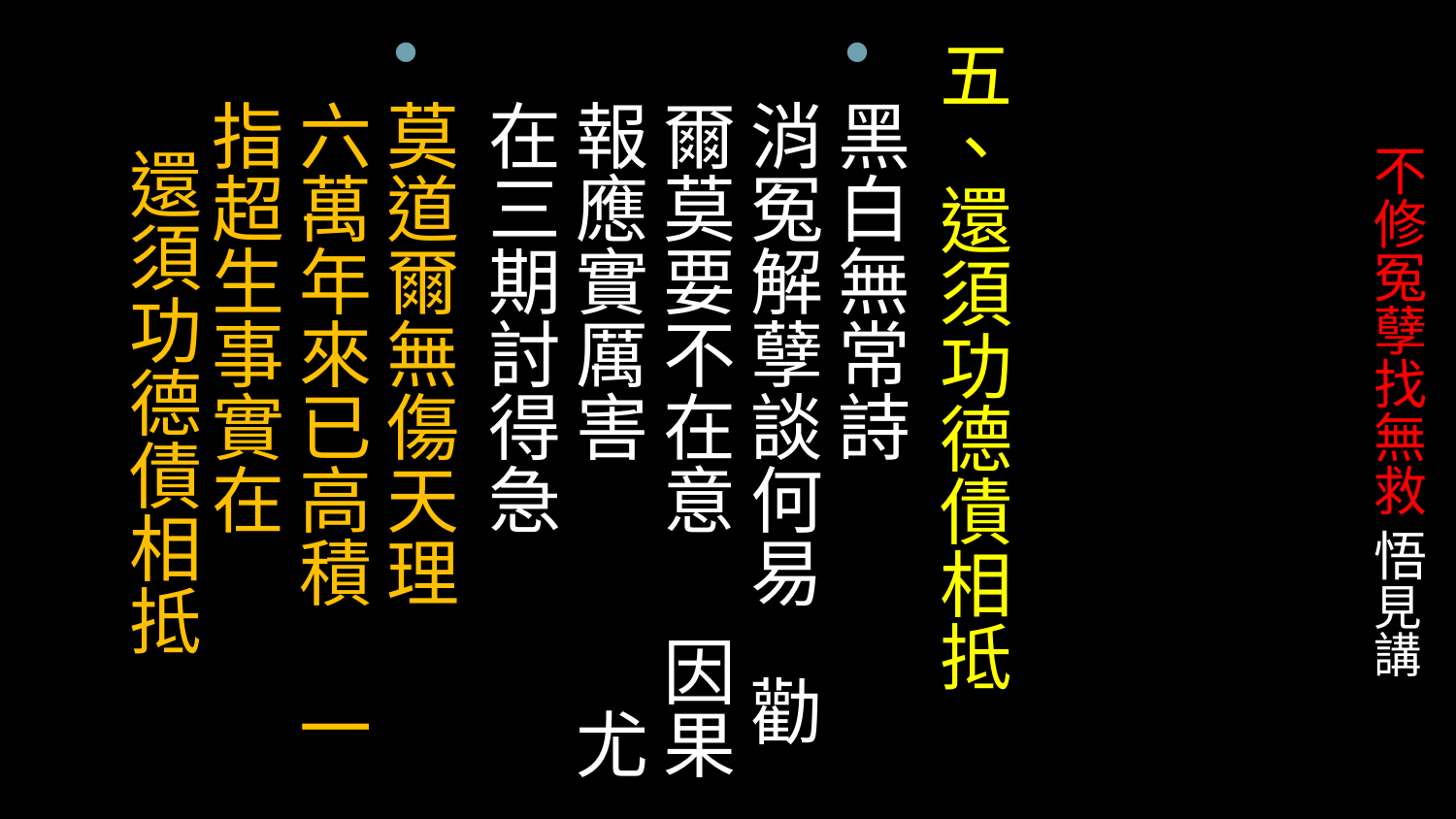

五、還須功德債相抵
黑白無常詩                  消冤解孽談何易    勸爾莫要不在意      因果報應實厲害               尤在三期討得急
莫道爾無傷天理         六萬年來已高積     一指超生事實在                   還須功德債相抵

# 不修冤孽找無救 悟見講